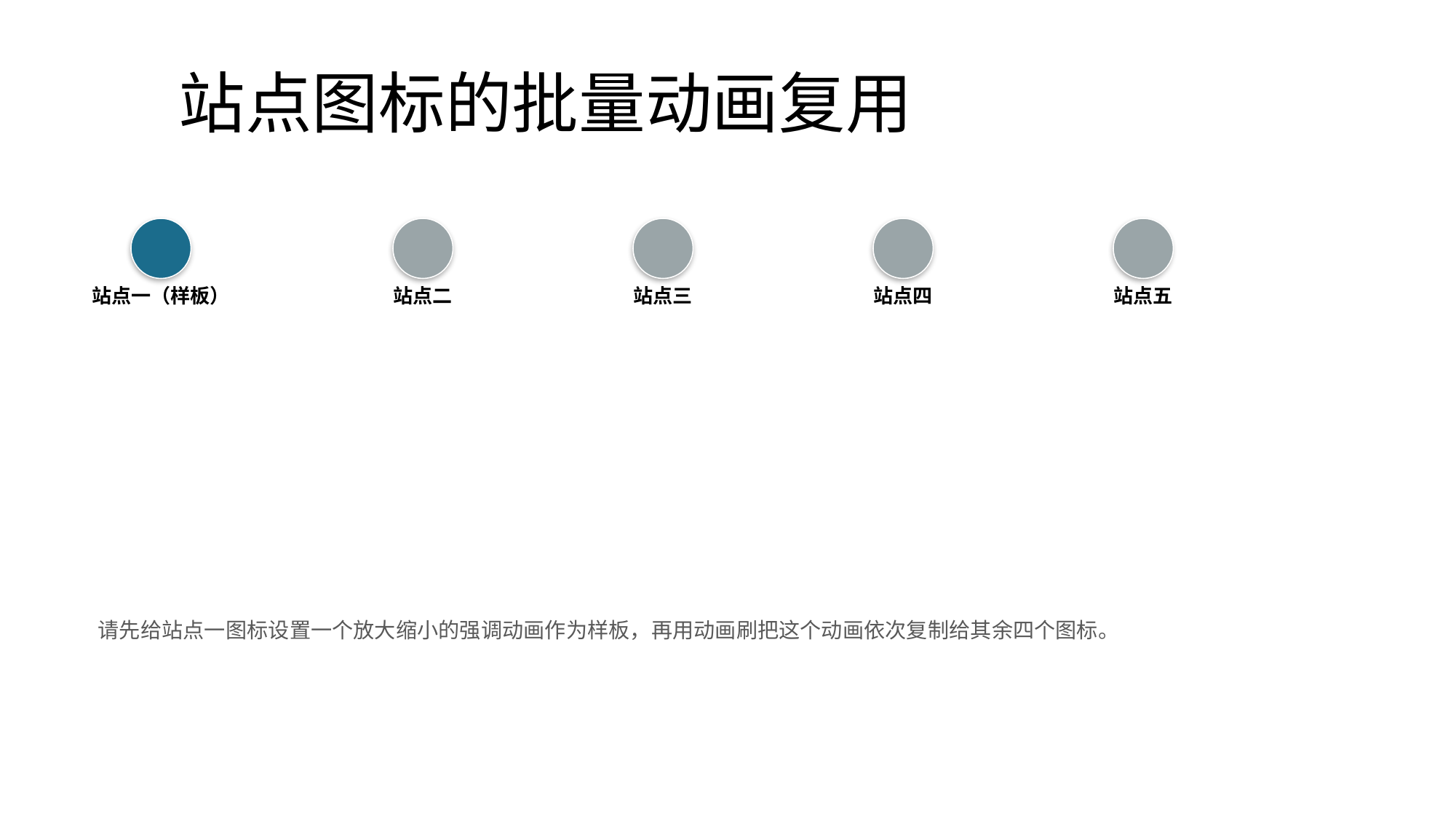

# 站点图标的批量动画复用

站点一（样板）
站点二
站点三
站点四
站点五
请先给站点一图标设置一个放大缩小的强调动画作为样板，再用动画刷把这个动画依次复制给其余四个图标。